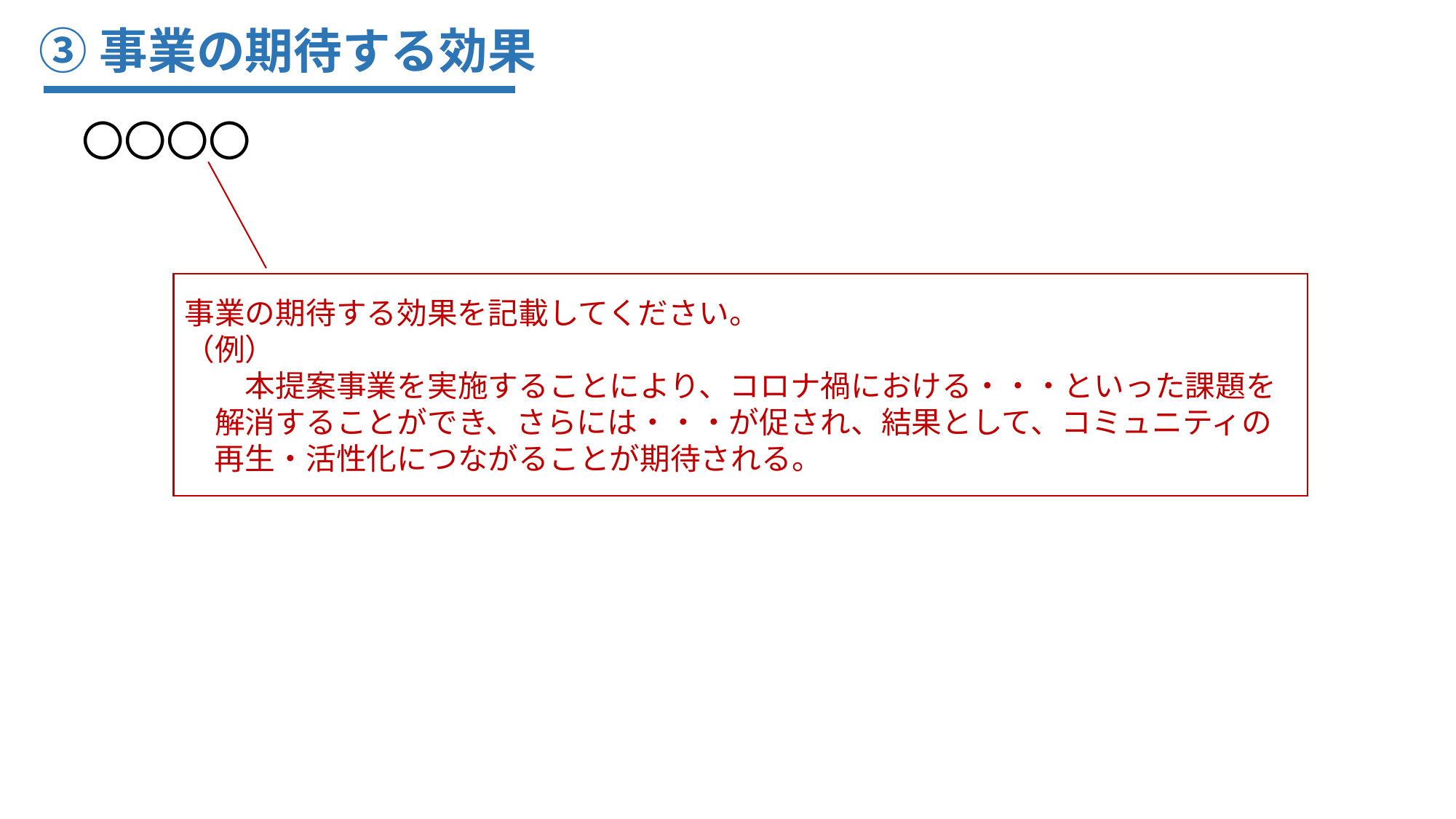

③事業の期待する効果

　〇〇〇〇
事業の期待する効果を記載してください。
（例）
　　本提案事業を実施することにより、コロナ禍における・・・といった課題を
　解消することができ、さらには・・・が促され、結果として、コミュニティの
　再生・活性化につながることが期待される。